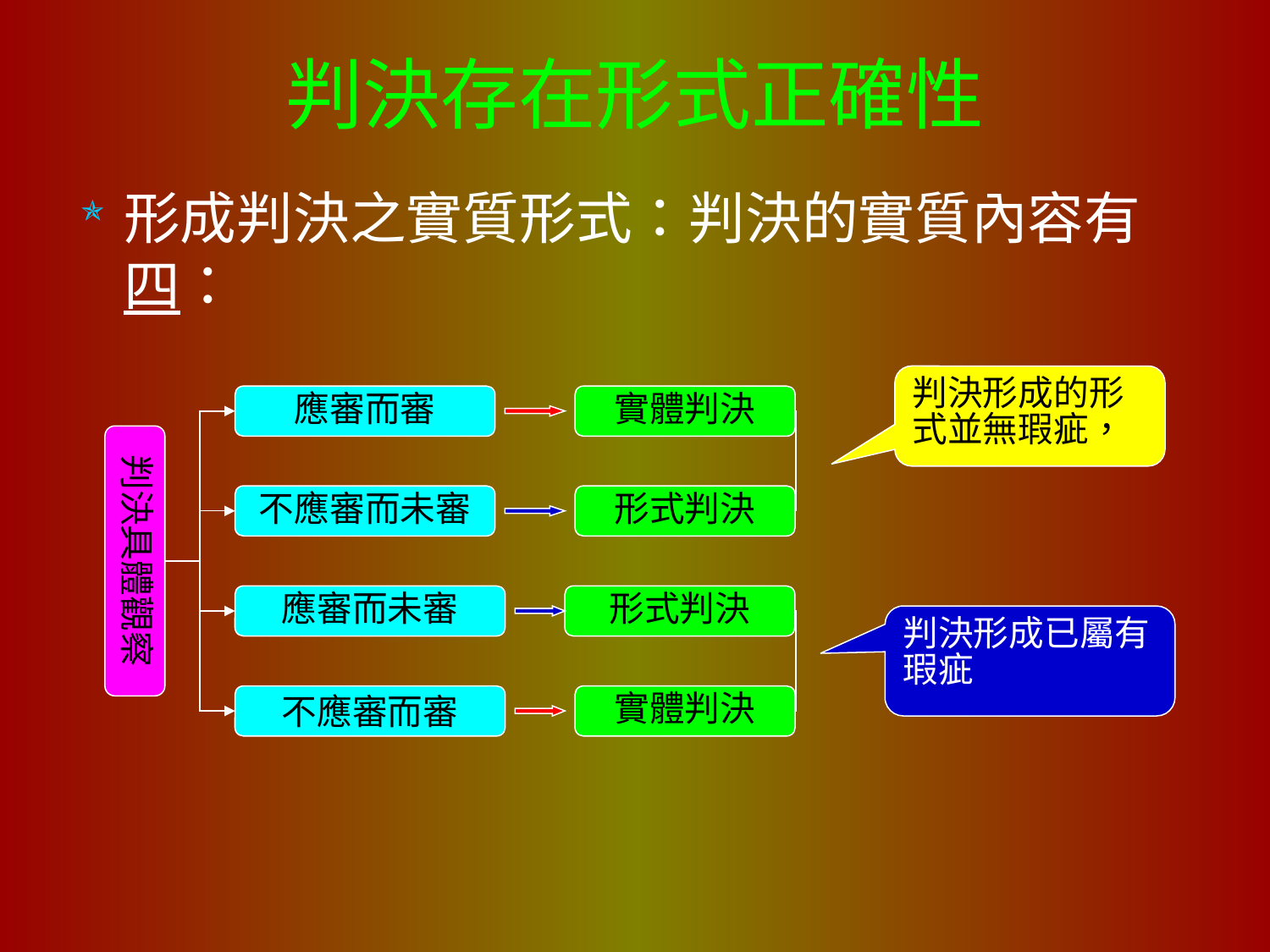

# 判決存在形式正確性
形成判決之實質形式：判決的實質內容有四：
判決形成的形式並無瑕疵，
應審而審
實體判決

判決具體觀察
不應審而未審
形式判決

應審而未審
形式判決

判決形成已屬有瑕疵
不應審而審
實體判決